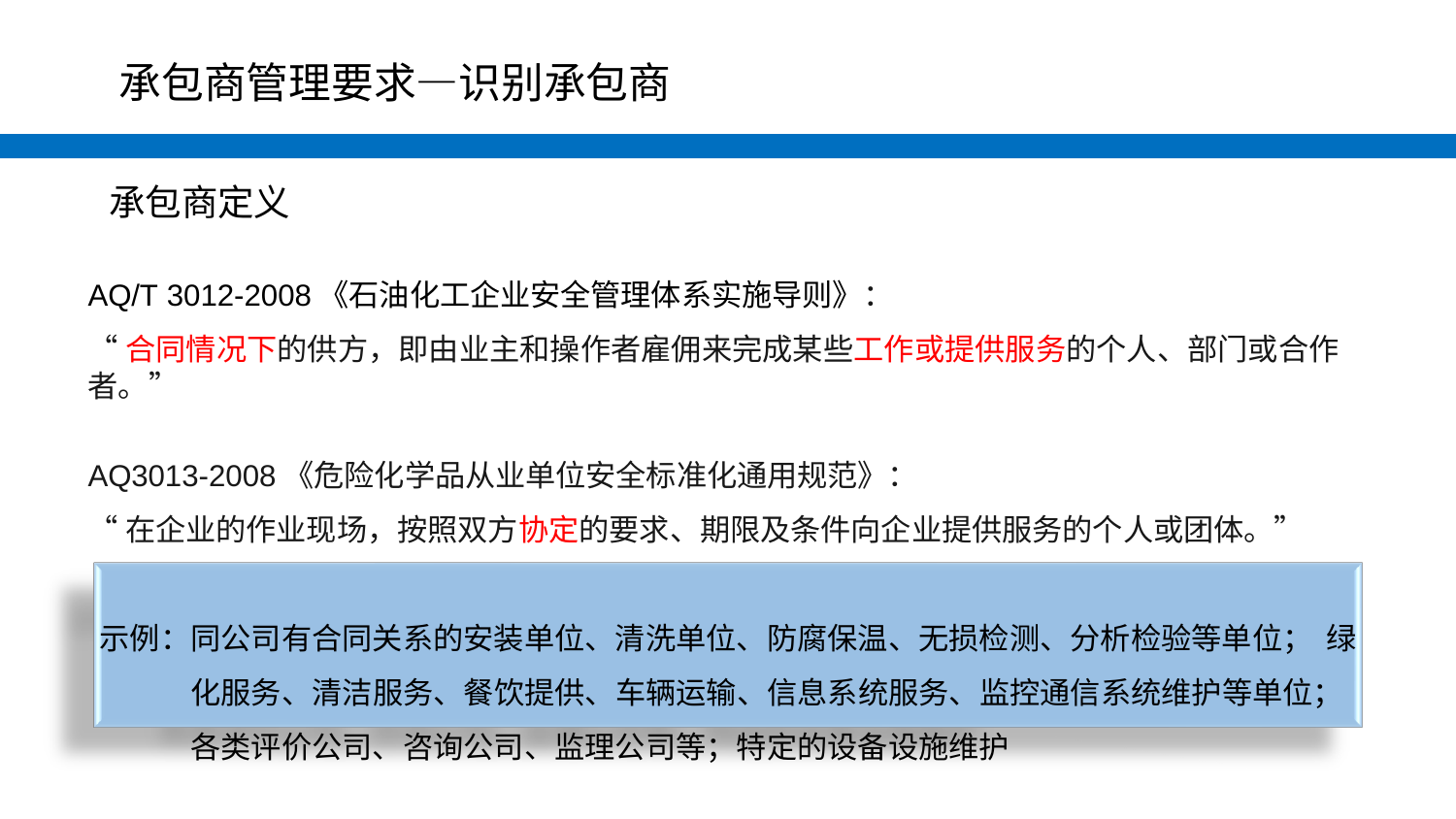

# 承包商管理要求—识别承包商
承包商定义

AQ/T 3012-2008《石油化工企业安全管理体系实施导则》：
“合同情况下的供方，即由业主和操作者雇佣来完成某些工作或提供服务的个人、部门或合作者。”

AQ3013-2008《危险化学品从业单位安全标准化通用规范》：
“在企业的作业现场，按照双方协定的要求、期限及条件向企业提供服务的个人或团体。”

示例：同公司有合同关系的安装单位、清洗单位、防腐保温、无损检测、分析检验等单位；  绿化服务、清洁服务、餐饮提供、车辆运输、信息系统服务、监控通信系统维护等单位；  各类评价公司、咨询公司、监理公司等；特定的设备设施维护